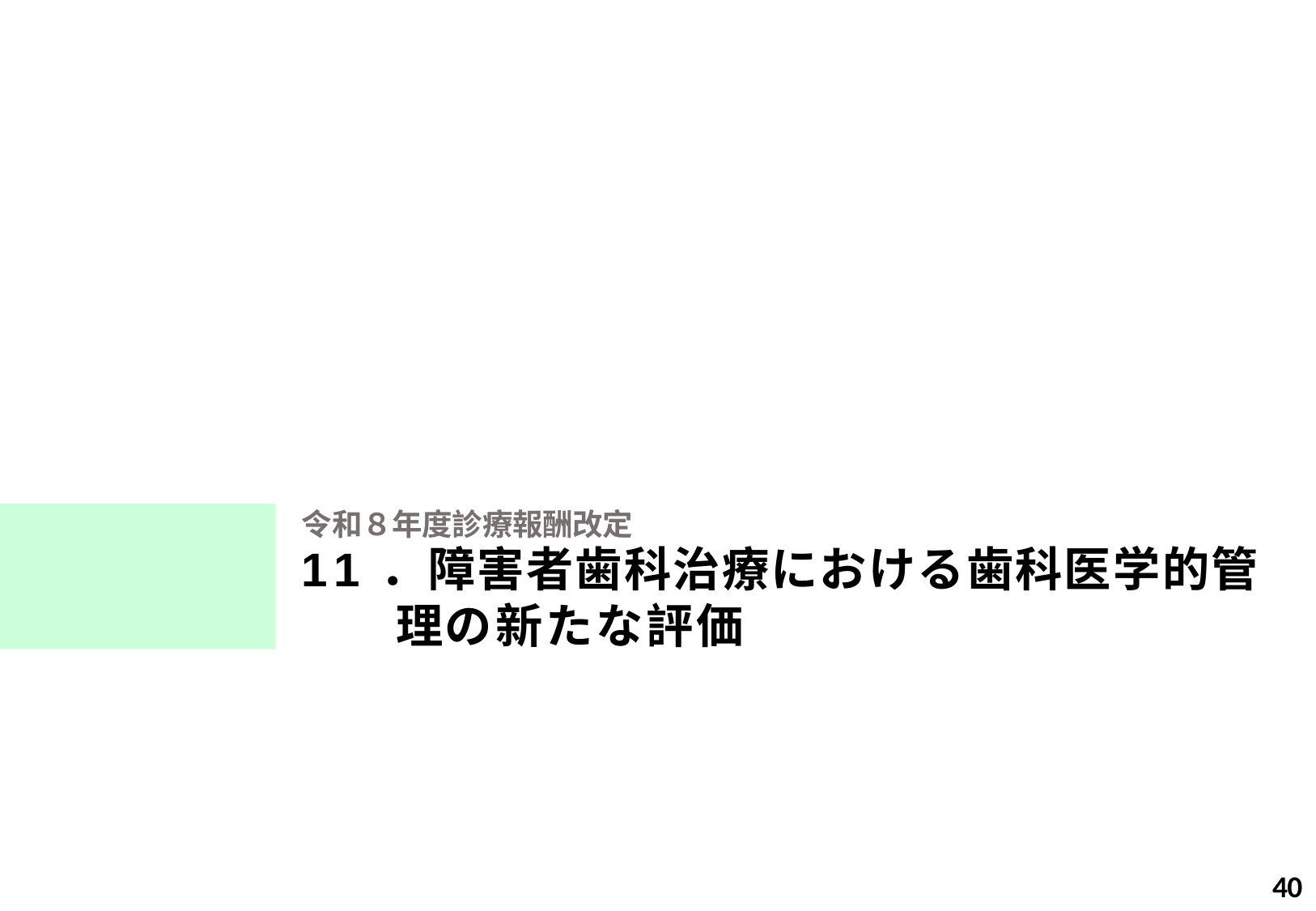

令和８年度診療報酬改定

# 11．障害者歯科治療における歯科医学的管理の新たな評価
40